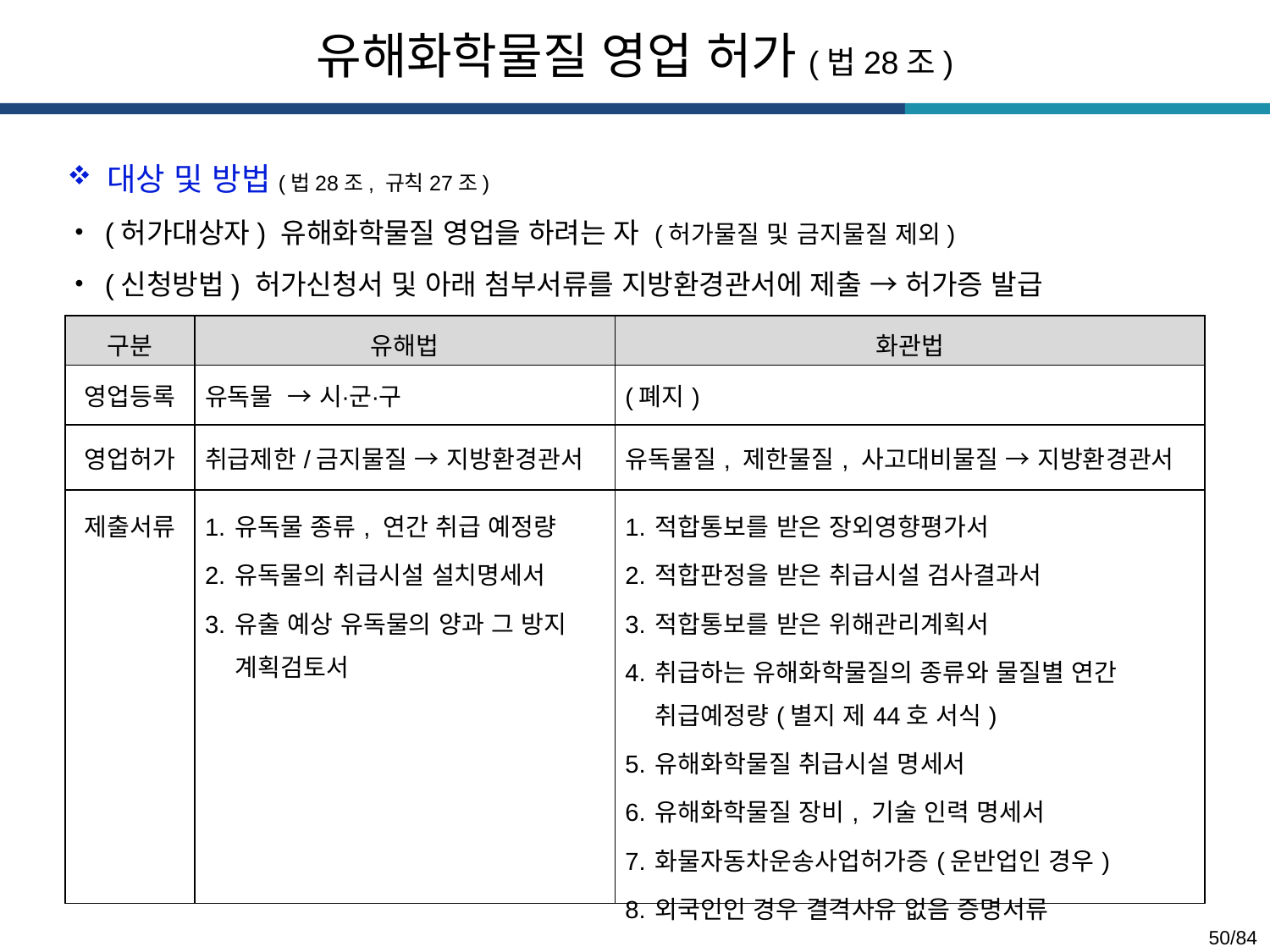

유해화학물질 영업 허가(법28조)
대상 및 방법(법28조, 규칙27조)
(허가대상자) 유해화학물질 영업을 하려는 자 (허가물질 및 금지물질 제외)
(신청방법) 허가신청서 및 아래 첨부서류를 지방환경관서에 제출 → 허가증 발급
| 구분 | 유해법 | 화관법 |
| --- | --- | --- |
| 영업등록 | 유독물 → 시∙군∙구 | (폐지) |
| 영업허가 | 취급제한/금지물질 → 지방환경관서 | 유독물질, 제한물질, 사고대비물질 → 지방환경관서 |
| 제출서류 | 유독물 종류, 연간 취급 예정량 유독물의 취급시설 설치명세서 유출 예상 유독물의 양과 그 방지 계획검토서 | 적합통보를 받은 장외영향평가서 적합판정을 받은 취급시설 검사결과서 적합통보를 받은 위해관리계획서 취급하는 유해화학물질의 종류와 물질별 연간 취급예정량(별지 제44호 서식) 유해화학물질 취급시설 명세서 유해화학물질 장비, 기술 인력 명세서 화물자동차운송사업허가증(운반업인 경우) 외국인인 경우 결격사유 없음 증명서류 |